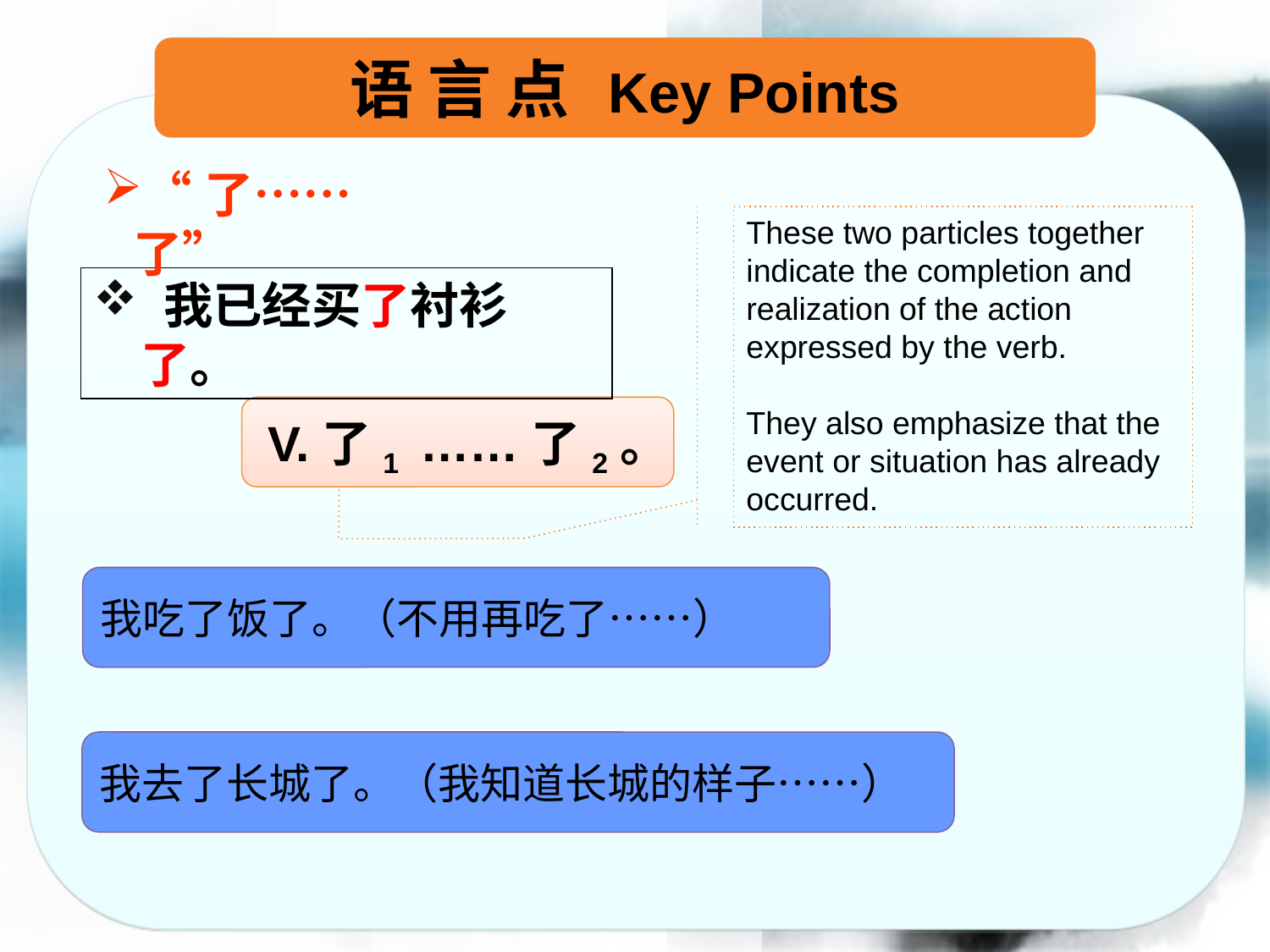

语 言 点  Key Points

“了……了”
These two particles together indicate the completion and realization of the action expressed by the verb.

They also emphasize that the event or situation has already occurred.
 我已经买了衬衫了。

V.了1  ……了2。
我吃了饭了。（不用再吃了……）
我去了长城了。（我知道长城的样子……）